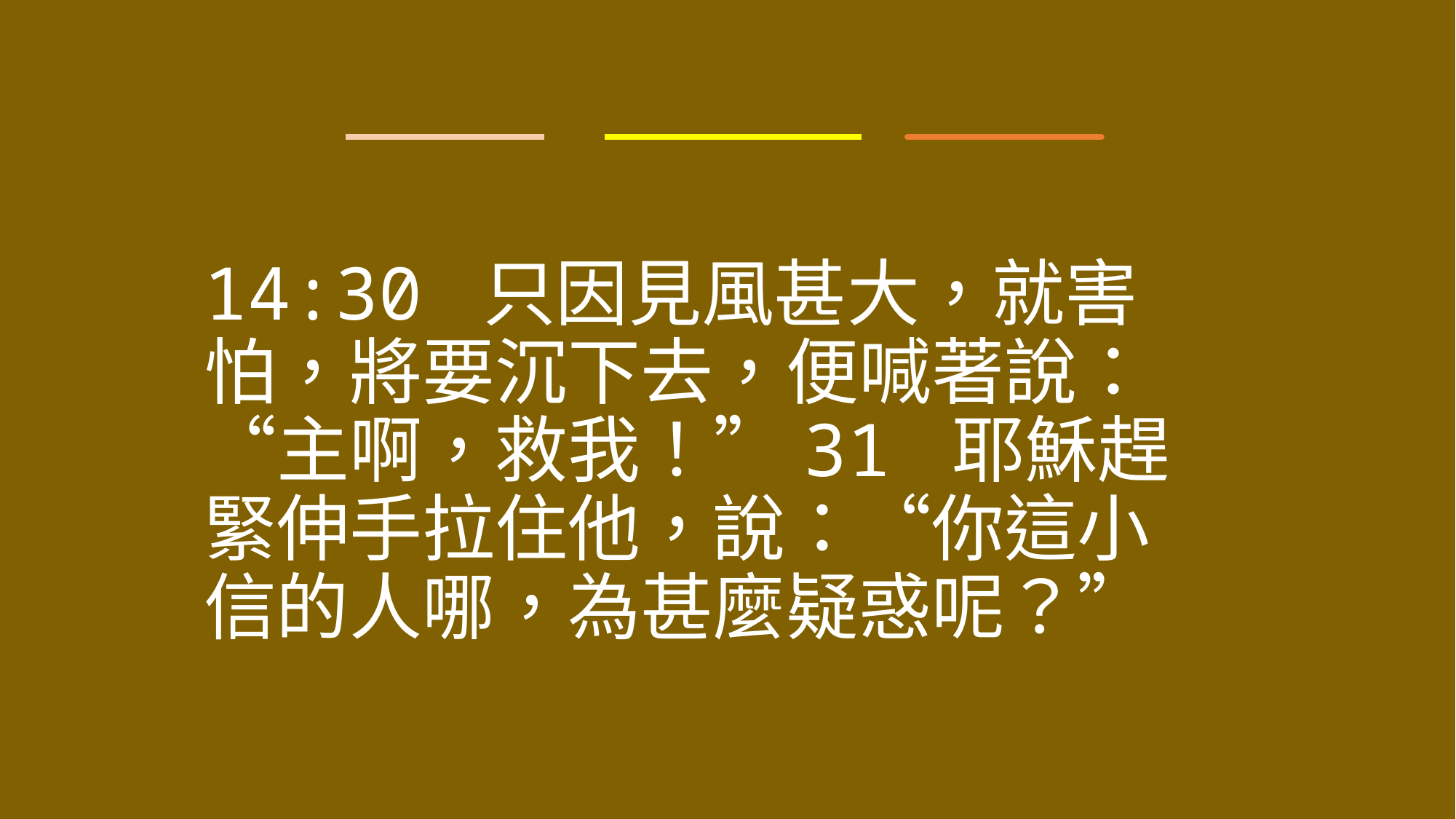

14:30 只因見風甚大，就害怕，將要沉下去，便喊著說：“主啊，救我！”31 耶穌趕緊伸手拉住他，說：“你這小信的人哪，為甚麼疑惑呢？”